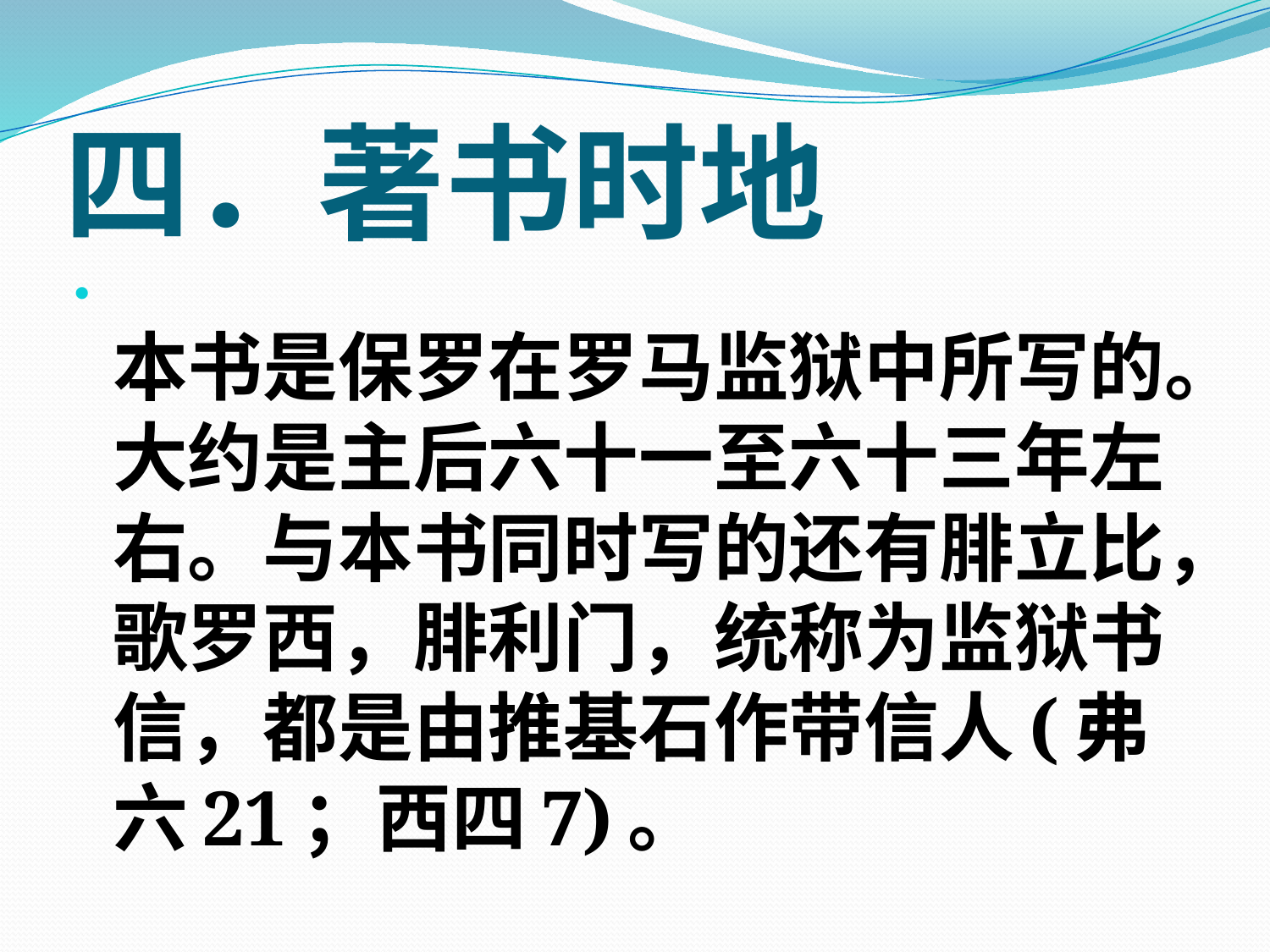

# 四．著书时地
本书是保罗在罗马监狱中所写的。大约是主后六十一至六十三年左右。与本书同时写的还有腓立比，歌罗西，腓利门，统称为监狱书信，都是由推基石作带信人(弗六21；西四7)。